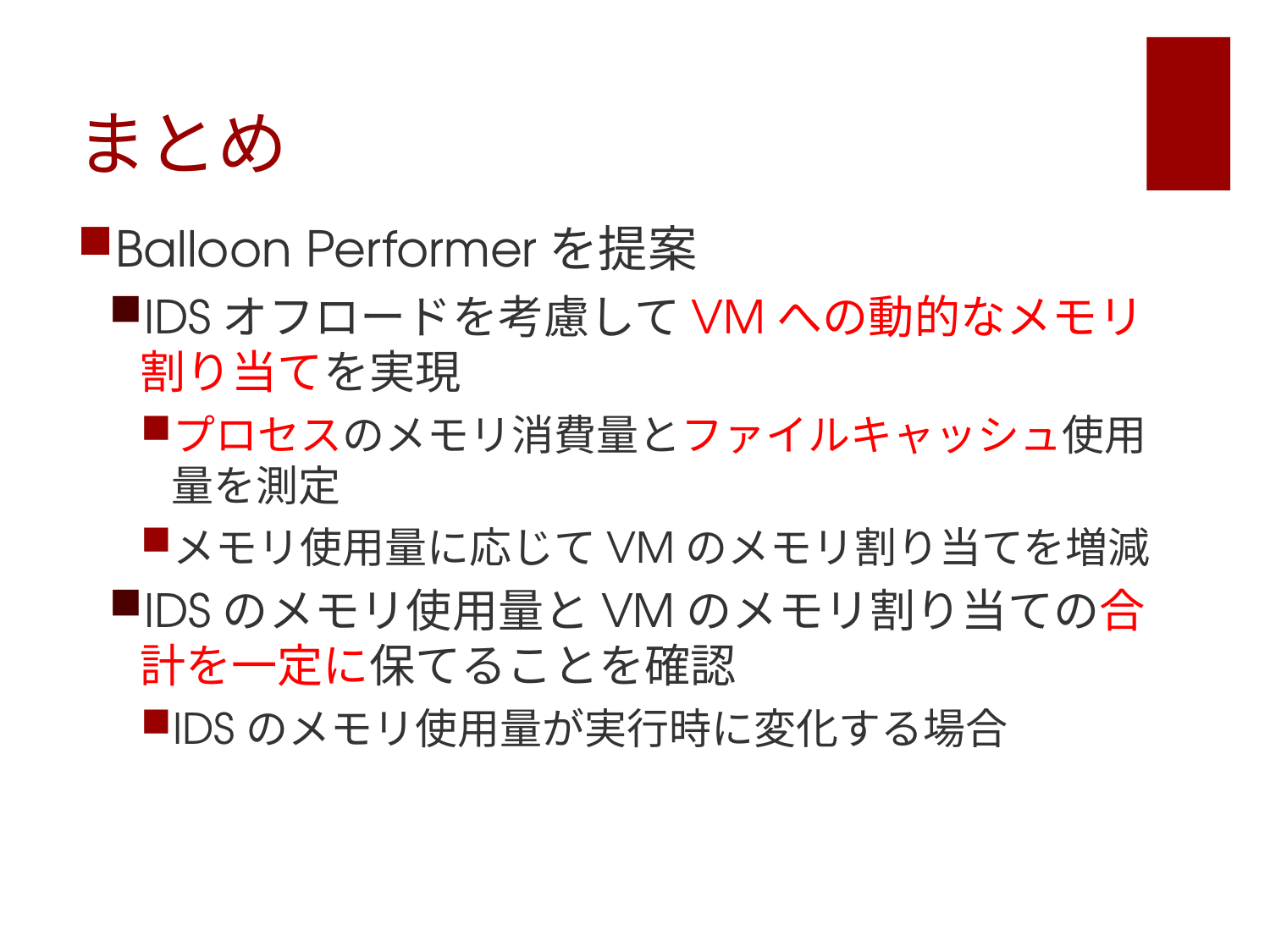

# まとめ
Balloon Performerを提案
IDSオフロードを考慮してVMへの動的なメモリ割り当てを実現
プロセスのメモリ消費量とファイルキャッシュ使用量を測定
メモリ使用量に応じてVMのメモリ割り当てを増減
IDSのメモリ使用量とVMのメモリ割り当ての合計を一定に保てることを確認
IDSのメモリ使用量が実行時に変化する場合